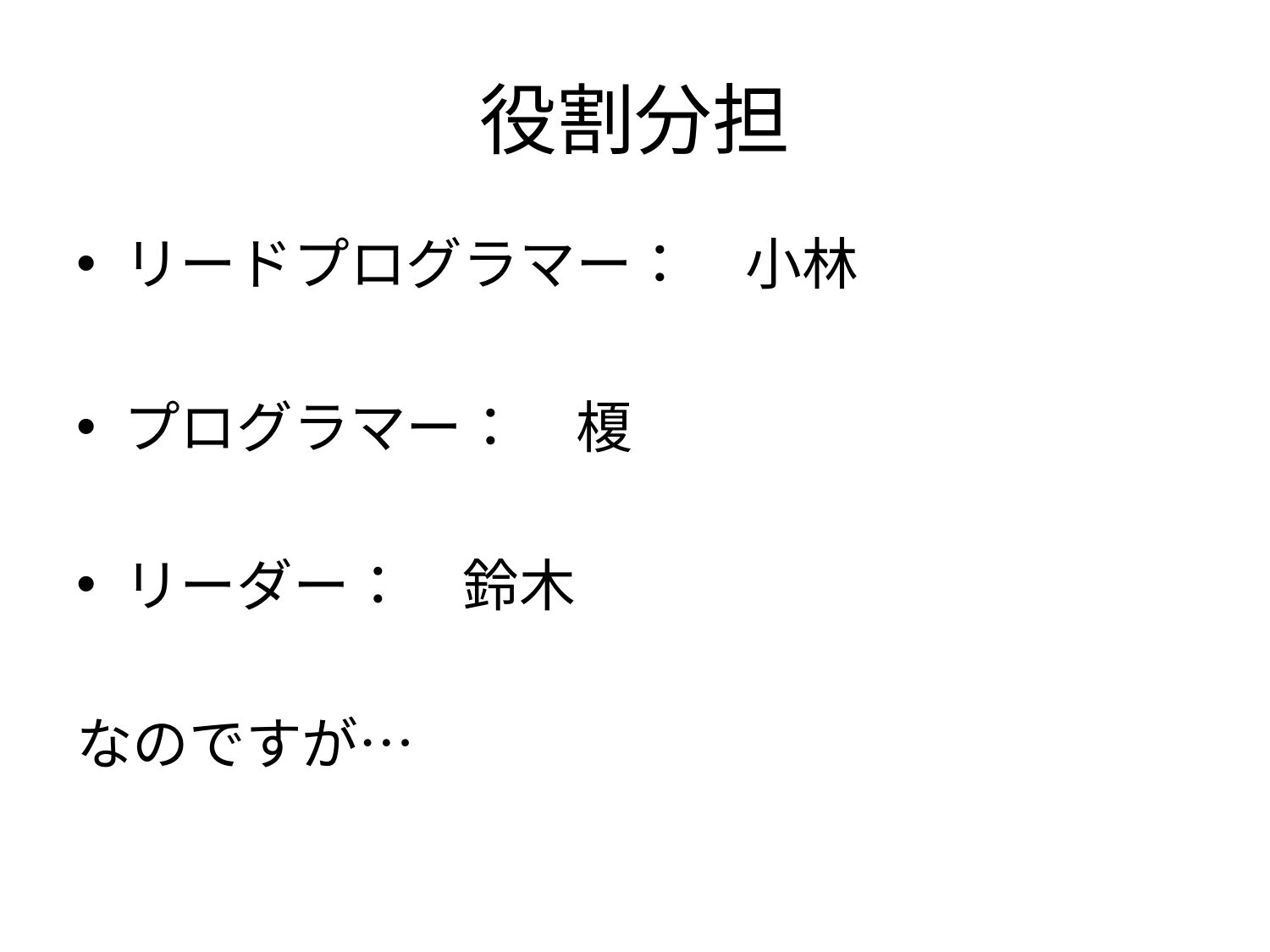

# 役割分担
リードプログラマー：　小林

プログラマー：　榎

リーダー：　鈴木

なのですが…